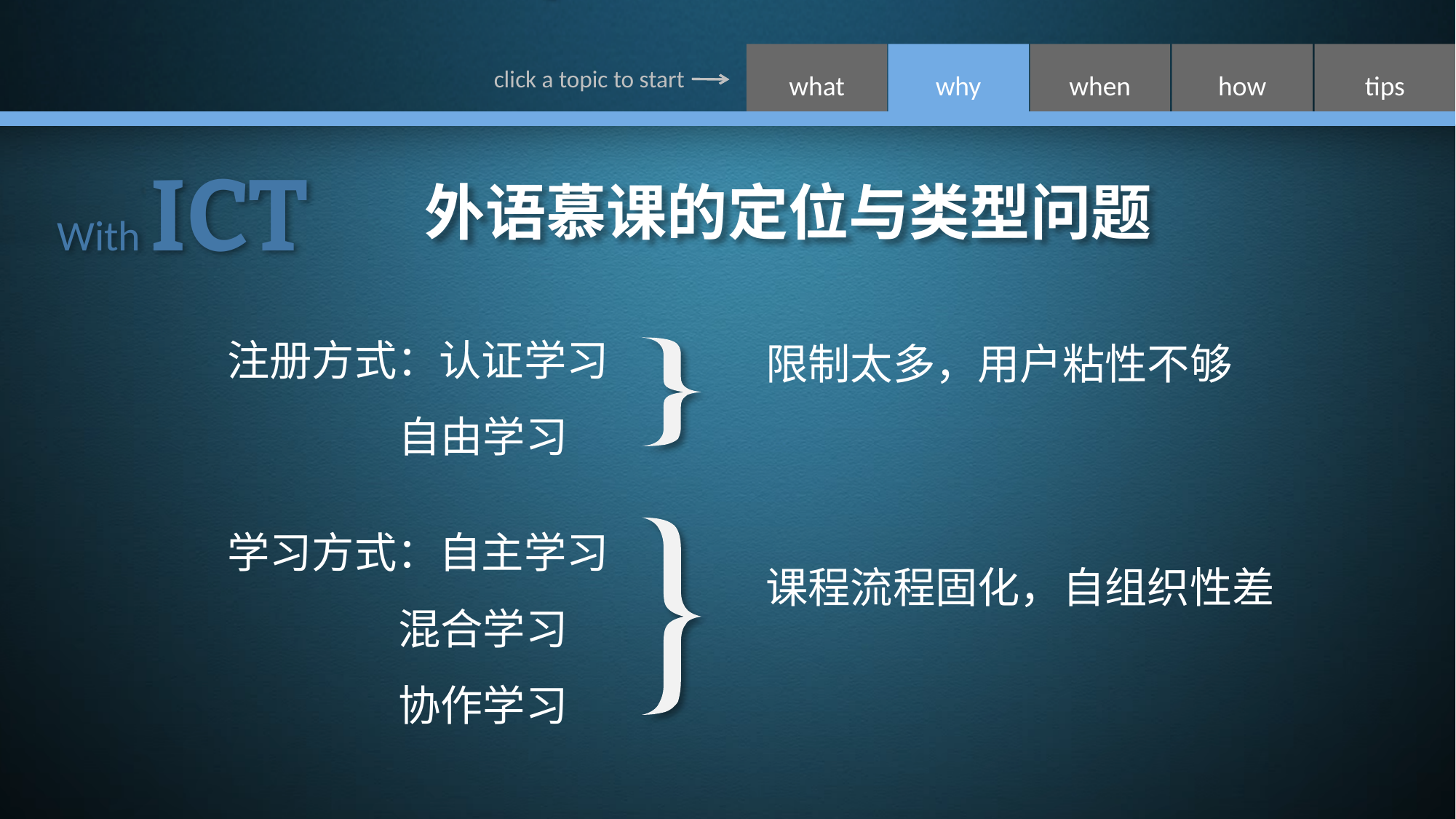

With ICT
外语慕课的定位与类型问题
注册方式：认证学习
                 自由学习

限制太多，用户粘性不够
学习方式：自主学习
                 混合学习
                 协作学习

课程流程固化，自组织性差